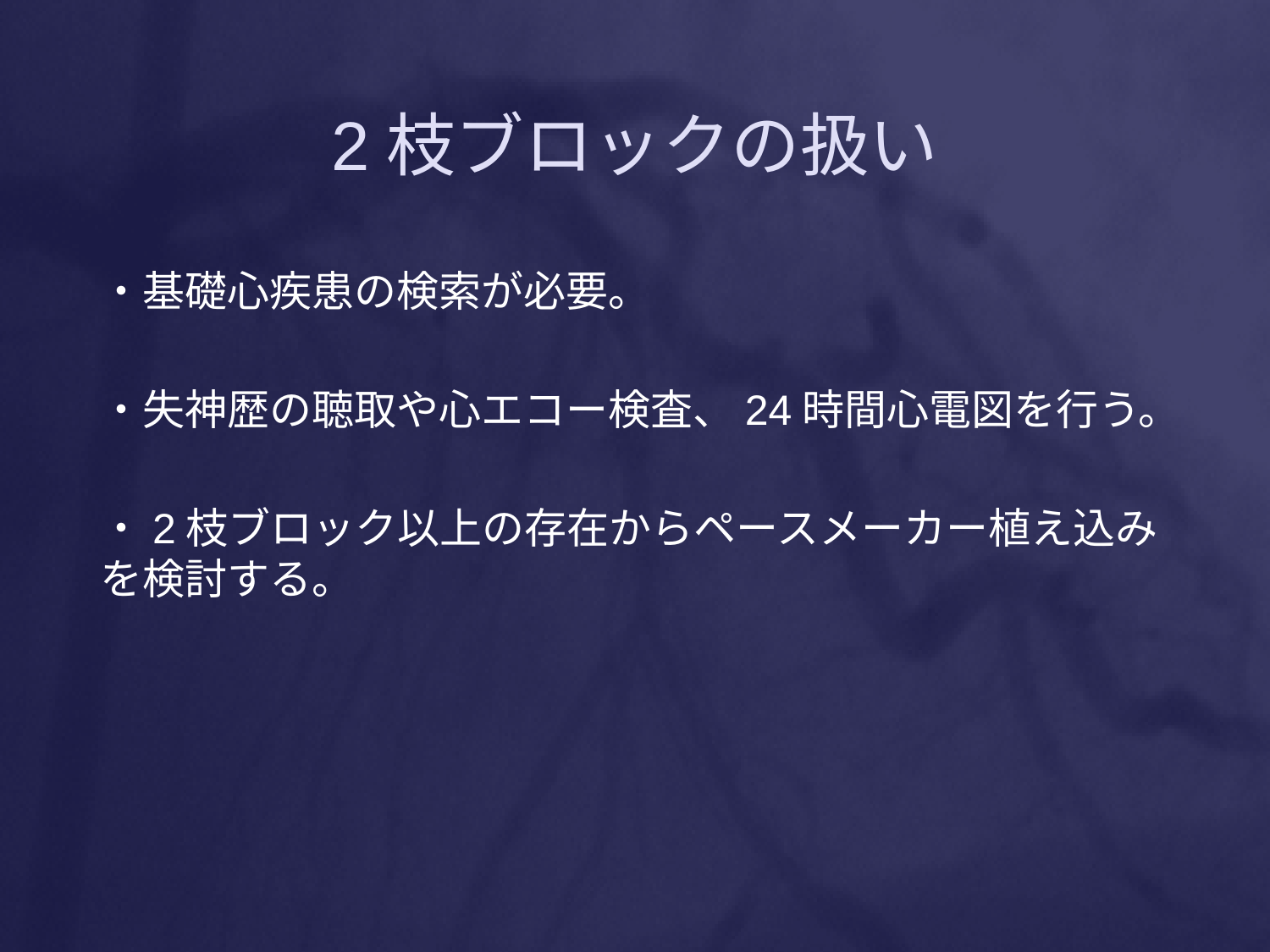

# 2枝ブロックの扱い
・基礎心疾患の検索が必要。

・失神歴の聴取や心エコー検査、24時間心電図を行う。

・2枝ブロック以上の存在からペースメーカー植え込みを検討する。